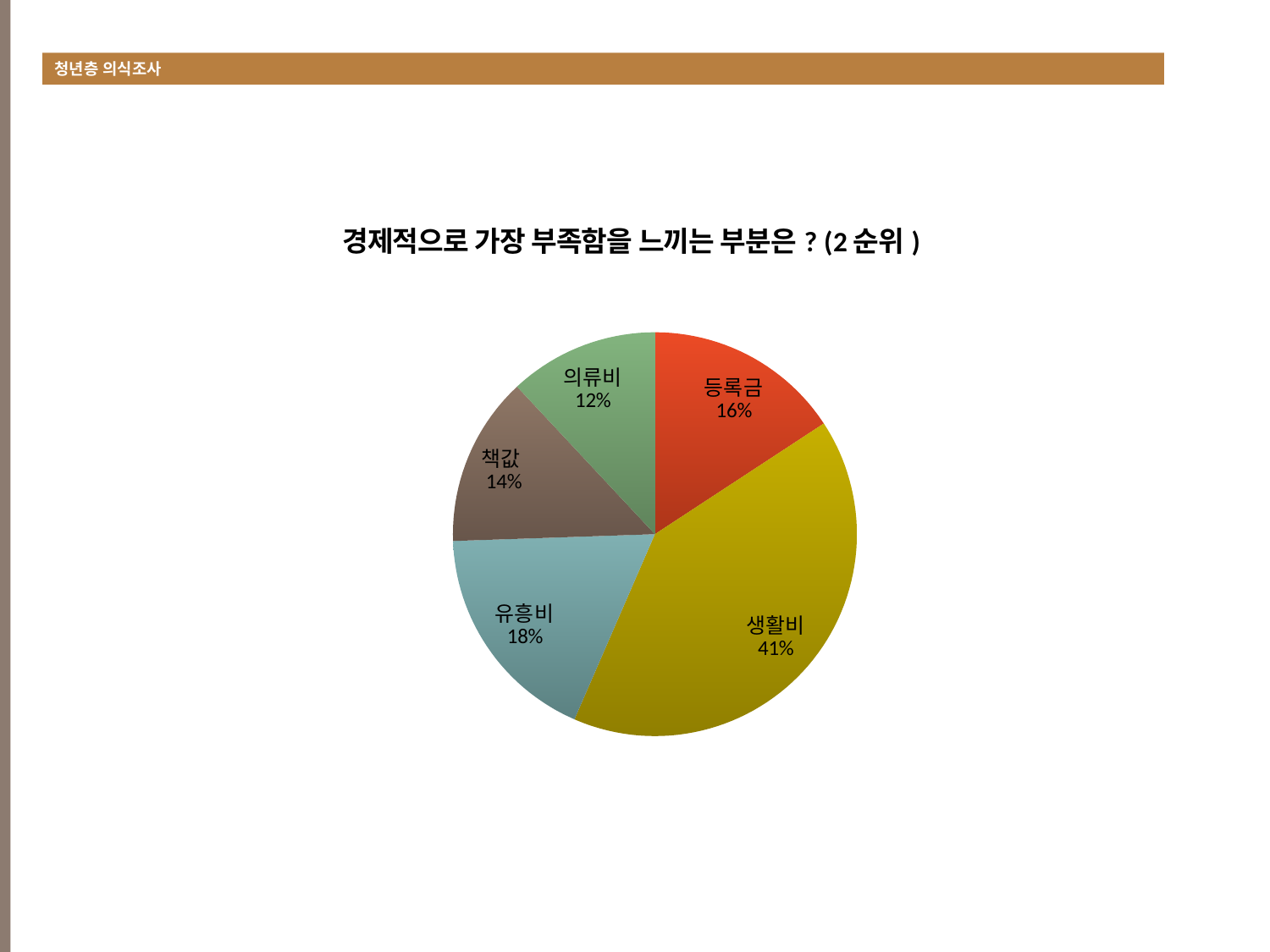

청년층 의식조사

#

### Chart:

| Category | 경제적으로 가장 부족함을 느끼는 부분은? (2순위)  |
|---|---|
| 등록금 | 29.0 |
| 생활비 | 75.0 |
| 유흥비 | 33.0 |
| 책값  | 25.0 |
| 의류비 | 22.0 |
| 기타 | 0.0 |